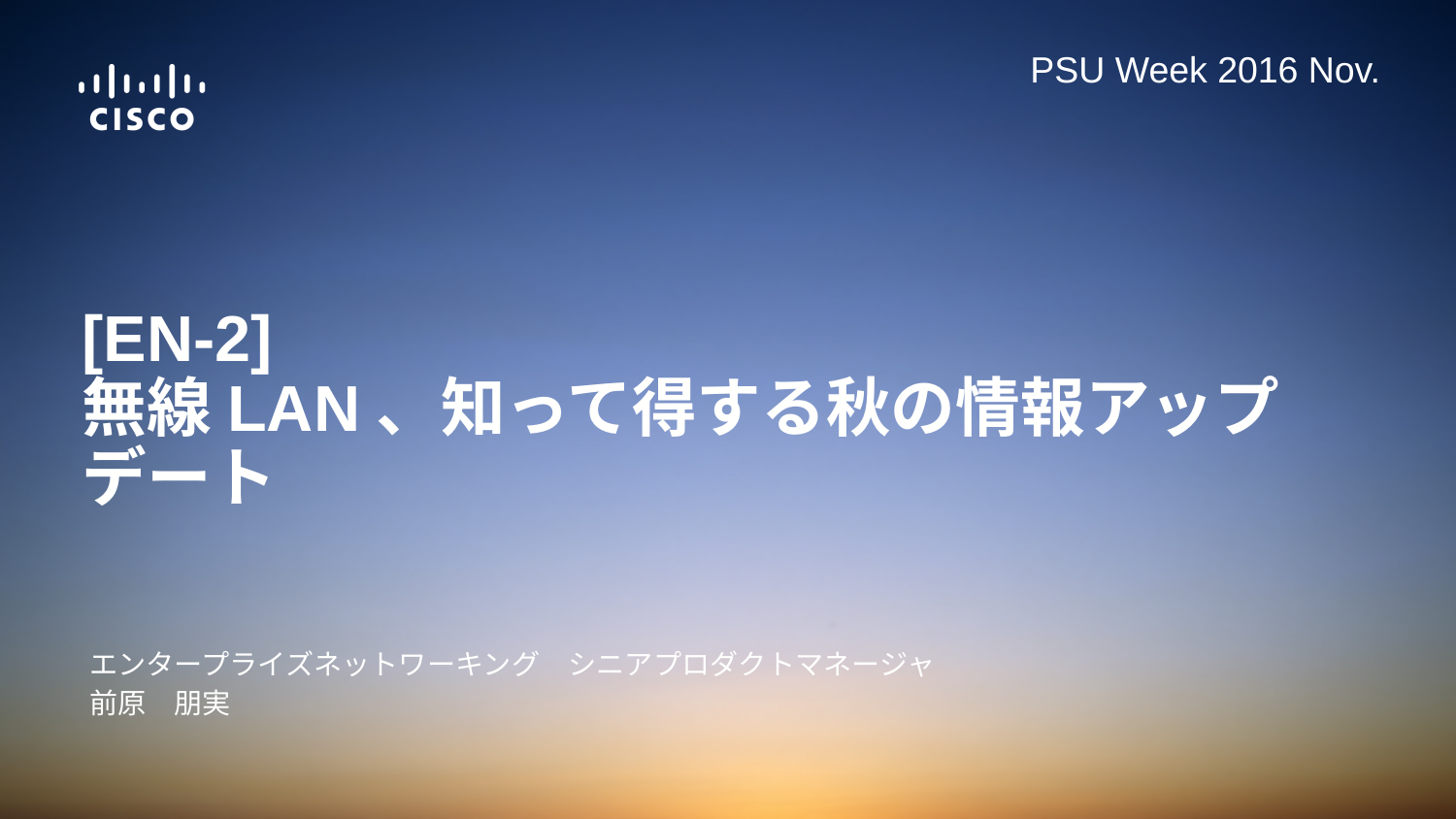

# [EN-2] 無線LAN、知って得する秋の情報アップデート

エンタープライズネットワーキング　シニアプロダクトマネージャ
前原　朋実